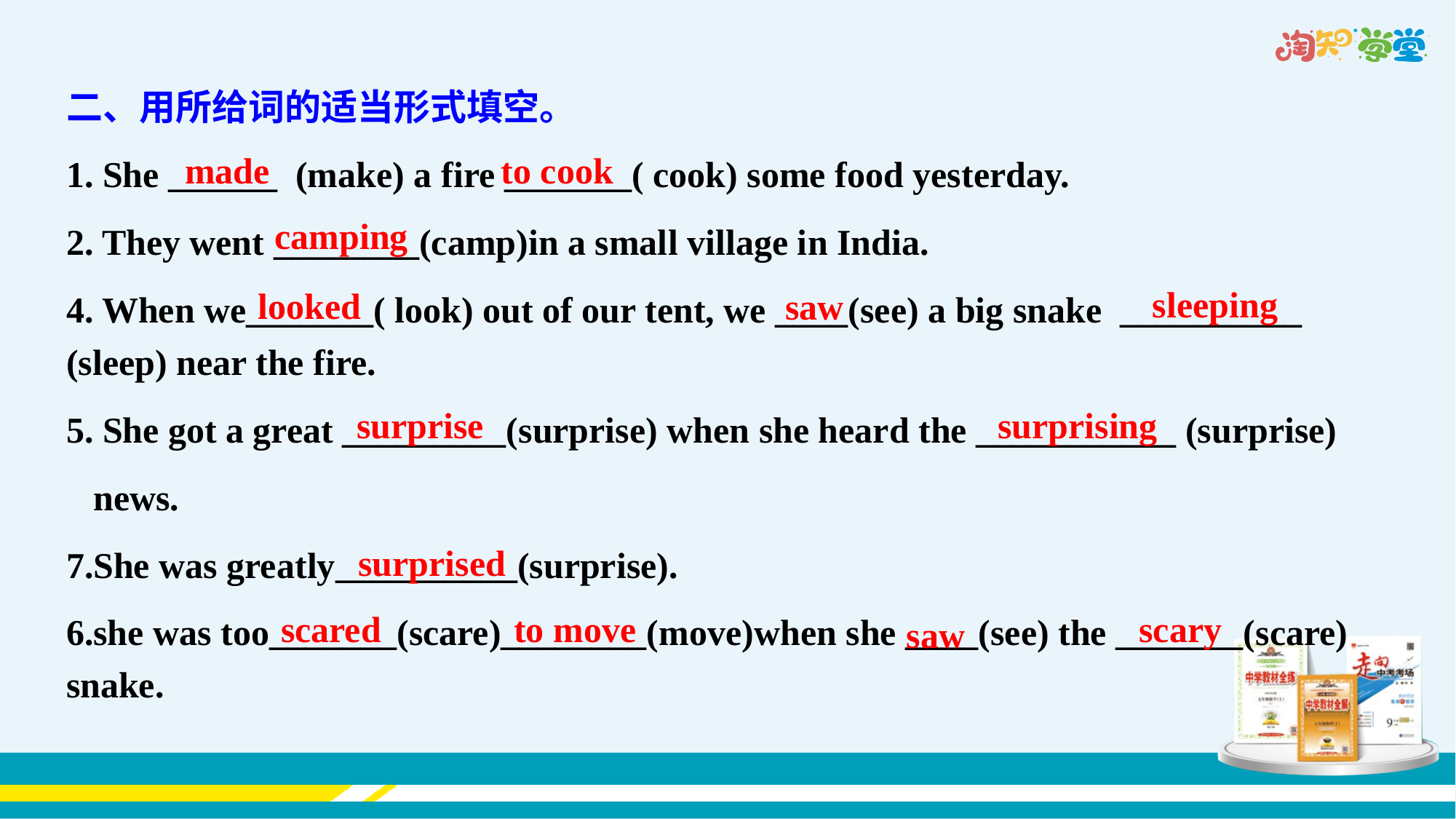

二、用所给词的适当形式填空。
1. She ______  (make) a fire _______( cook) some food yesterday.
2. They went ________(camp)in a small village in India.
4. When we_______( look) out of our tent, we ____(see) a big snake  __________      (sleep) near the fire.
5. She got a great _________(surprise) when she heard the ___________ (surprise)
   news.
7.She was greatly__________(surprise).
6.she was too_______(scare)________(move)when she ____(see) the _______(scare) snake.
to cook
made
camping
sleeping
looked
saw
surprise
surprising
surprised
saw
scared
to move
scary